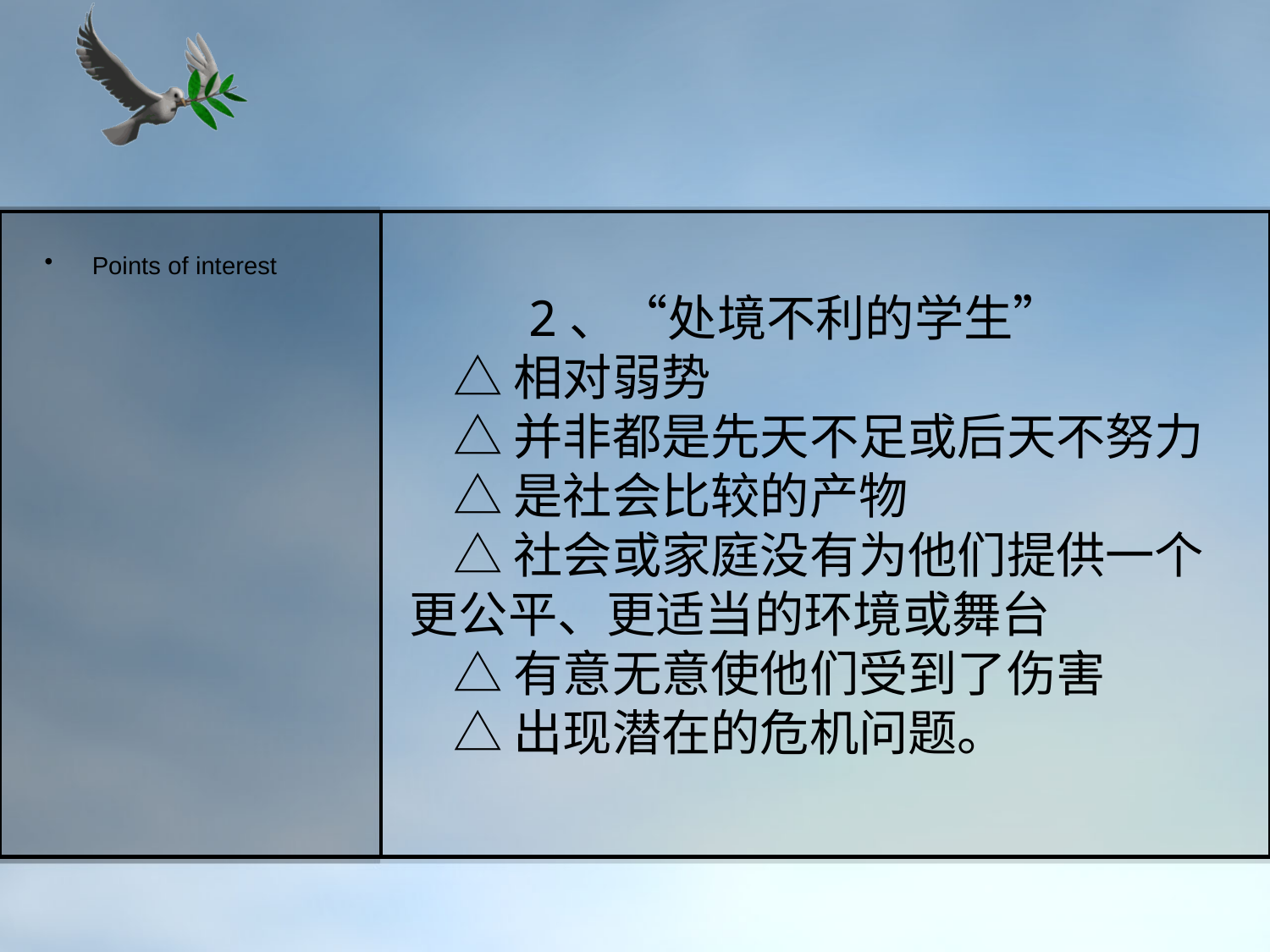

# 2、“处境不利的学生” △ 相对弱势 △ 并非都是先天不足或后天不努力 △ 是社会比较的产物 △ 社会或家庭没有为他们提供一个更公平、更适当的环境或舞台 △ 有意无意使他们受到了伤害 △ 出现潜在的危机问题。
Points of interest